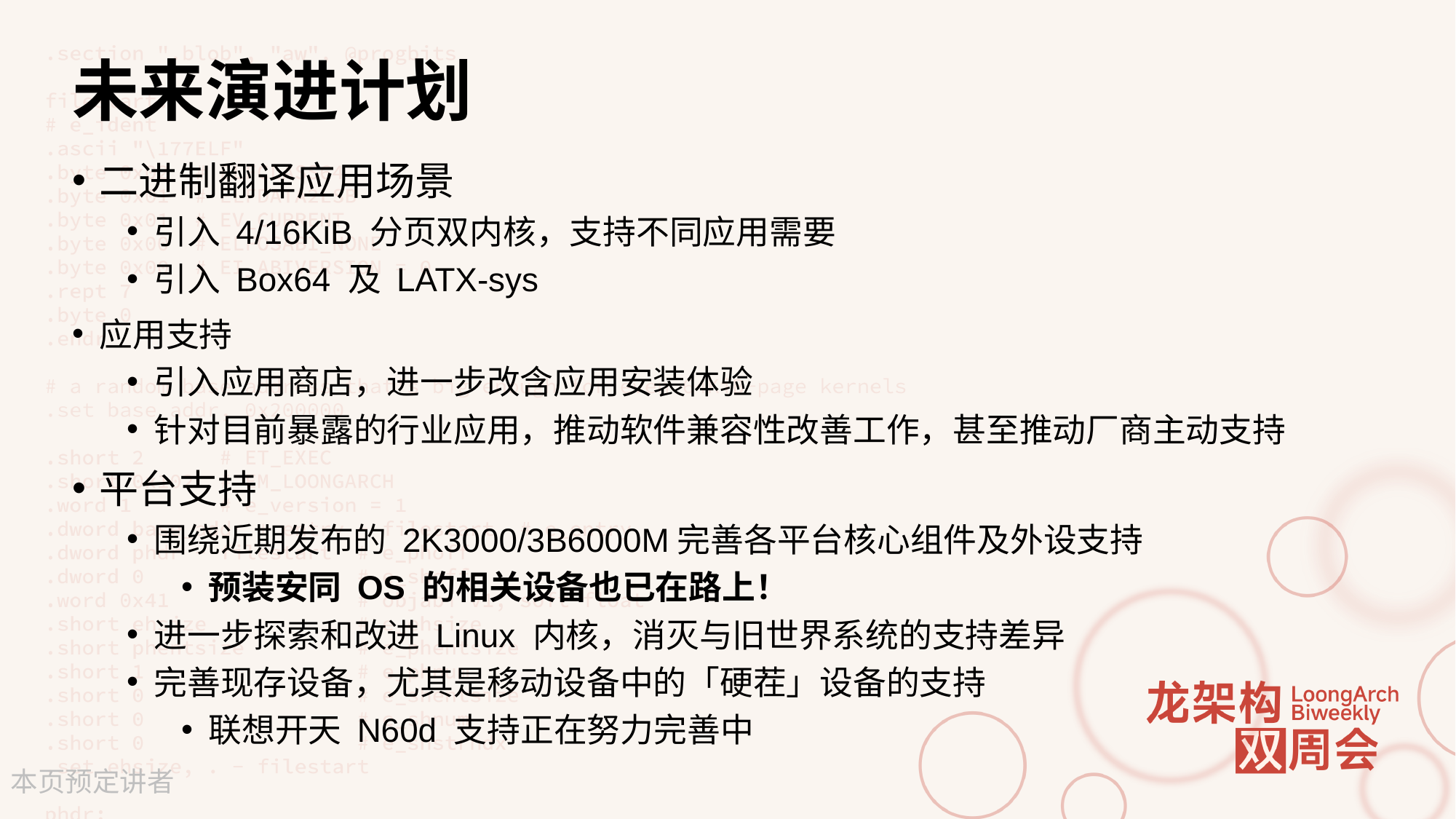

# 未来演进计划
二进制翻译应用场景
引入 4/16KiB 分页双内核，支持不同应用需要
引入 Box64 及 LATX-sys
应用支持
引入应用商店，进一步改含应用安装体验
针对目前暴露的行业应用，推动软件兼容性改善工作，甚至推动厂商主动支持
平台支持
围绕近期发布的 2K3000/3B6000M完善各平台核心组件及外设支持
预装安同 OS 的相关设备也已在路上！
进一步探索和改进 Linux 内核，消灭与旧世界系统的支持差异
完善现存设备，尤其是移动设备中的「硬茬」设备的支持
联想开天 N60d 支持正在努力完善中